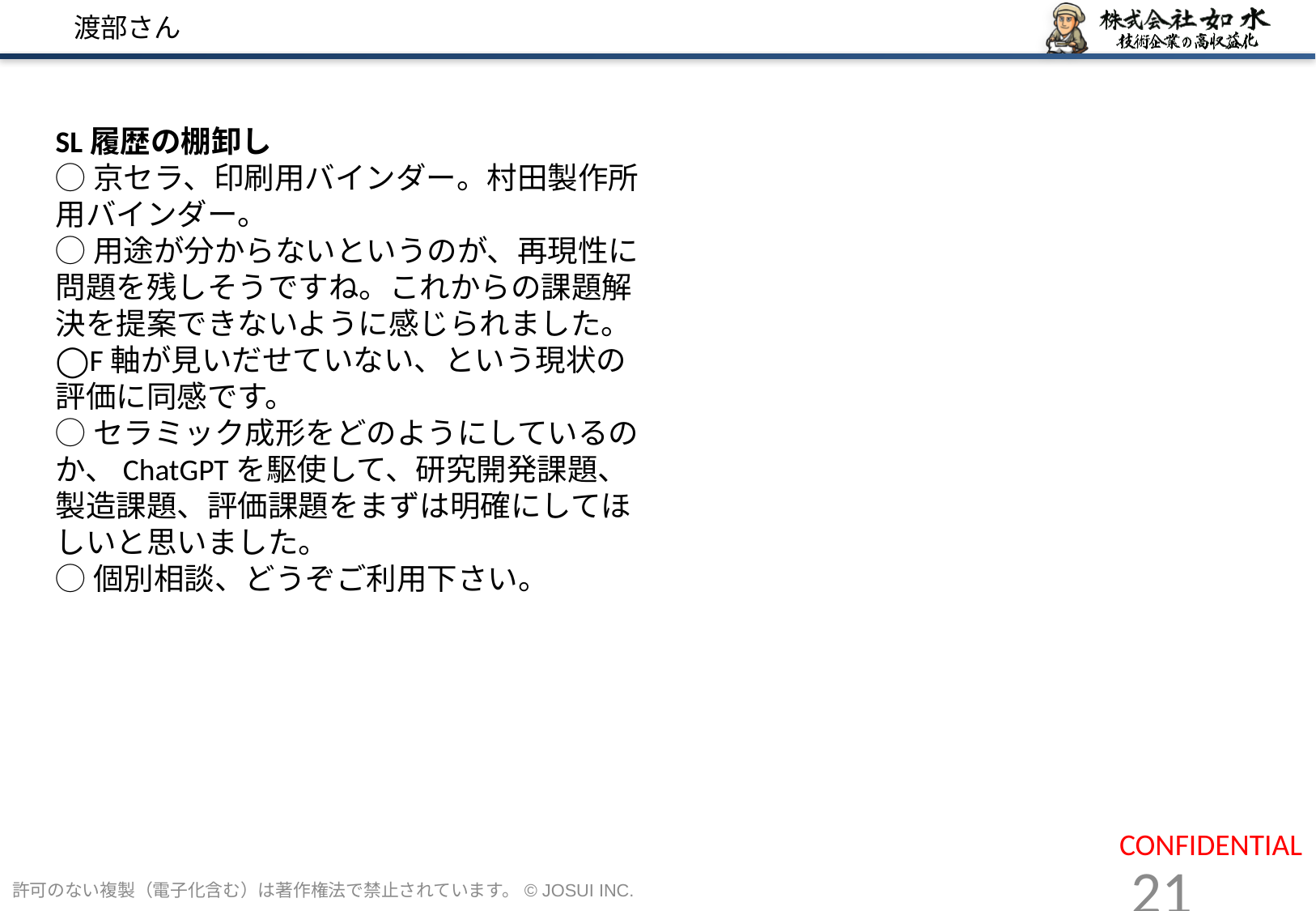

# 渡部さん
SL履歴の棚卸し
◯京セラ、印刷用バインダー。村田製作所用バインダー。
◯用途が分からないというのが、再現性に問題を残しそうですね。これからの課題解決を提案できないように感じられました。
◯F軸が見いだせていない、という現状の評価に同感です。
◯セラミック成形をどのようにしているのか、ChatGPTを駆使して、研究開発課題、製造課題、評価課題をまずは明確にしてほしいと思いました。
◯個別相談、どうぞご利用下さい。
許可のない複製（電子化含む）は著作権法で禁止されています。© JOSUI INC.
21